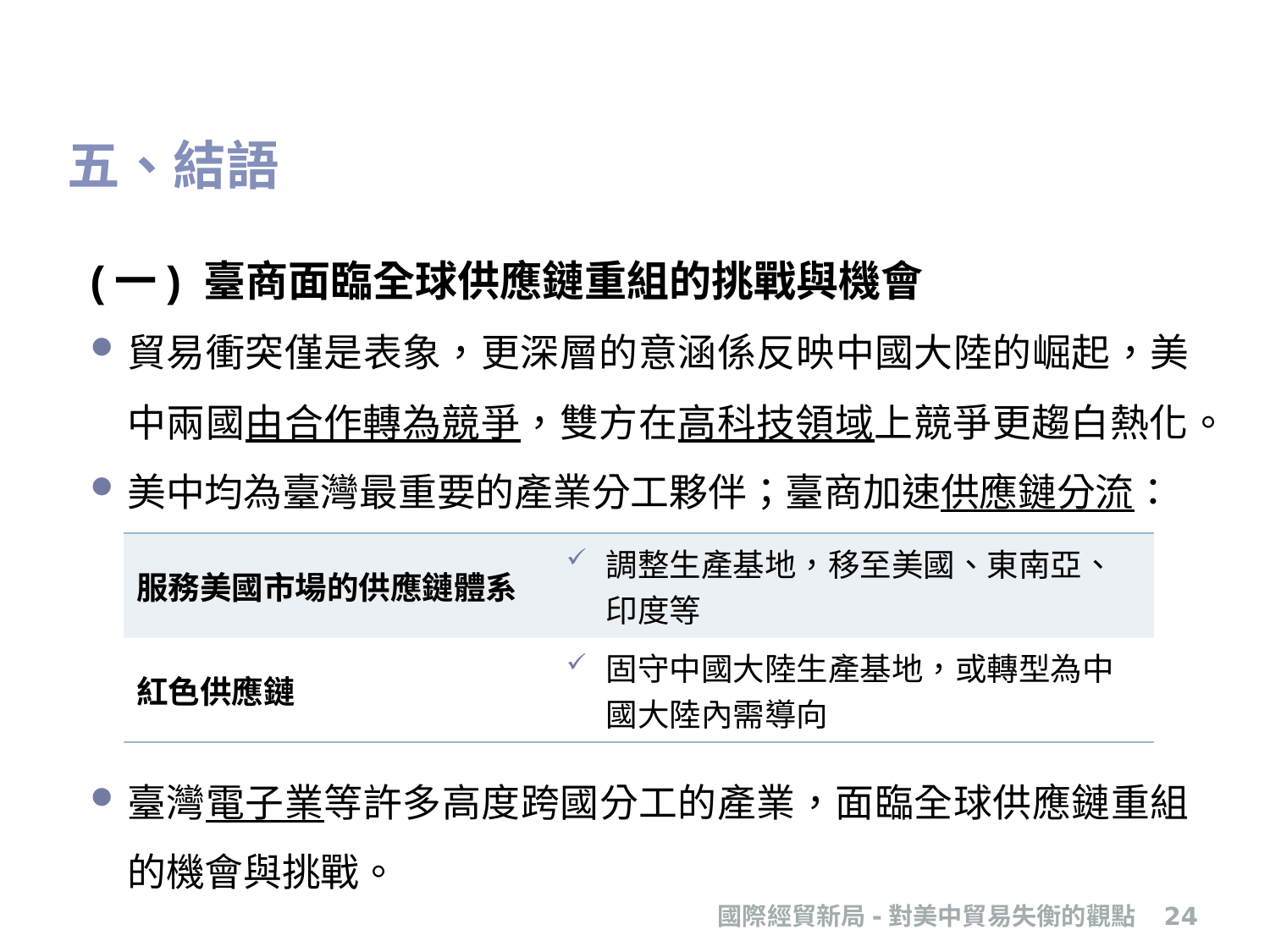

# 五、結語
(一) 臺商面臨全球供應鏈重組的挑戰與機會
貿易衝突僅是表象，更深層的意涵係反映中國大陸的崛起，美中兩國由合作轉為競爭，雙方在高科技領域上競爭更趨白熱化。
美中均為臺灣最重要的產業分工夥伴；臺商加速供應鏈分流：

臺灣電子業等許多高度跨國分工的產業，面臨全球供應鏈重組的機會與挑戰。
| 服務美國市場的供應鏈體系 | 調整生產基地，移至美國、東南亞、印度等 |
| --- | --- |
| 紅色供應鏈 | 固守中國大陸生產基地，或轉型為中國大陸內需導向 |
國際經貿新局-對美中貿易失衡的觀點
24